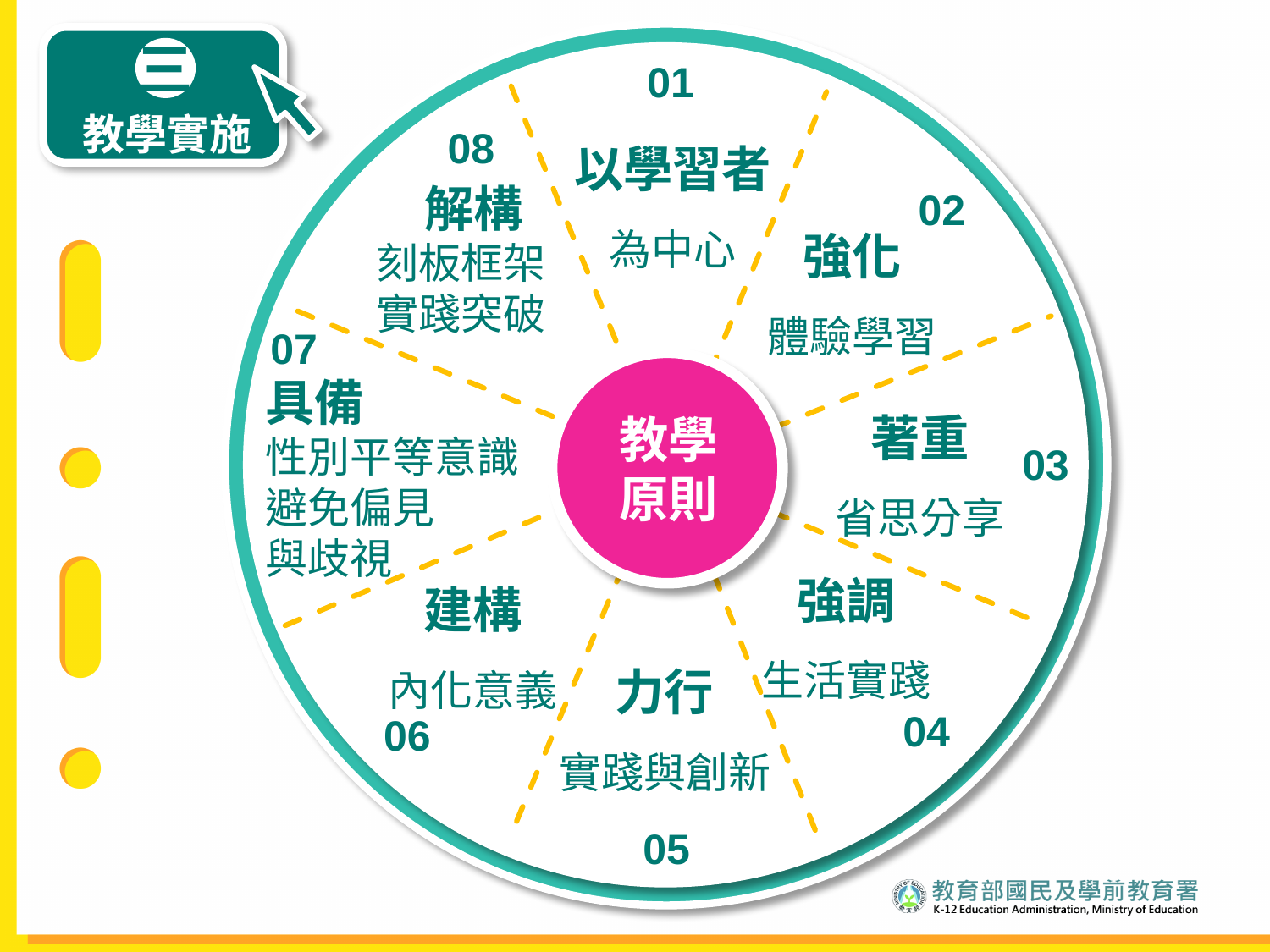

三

教學實施

01

以學習者
為中心
08

     解構
刻板框架
實踐突破
02
強化
體驗學習

07

具備
性別平等意識
避免偏見
與歧視
著重
省思分享

教學
原則

03

強調
生活實踐
建構
內化意義

力行
實踐與創新

04
06

05